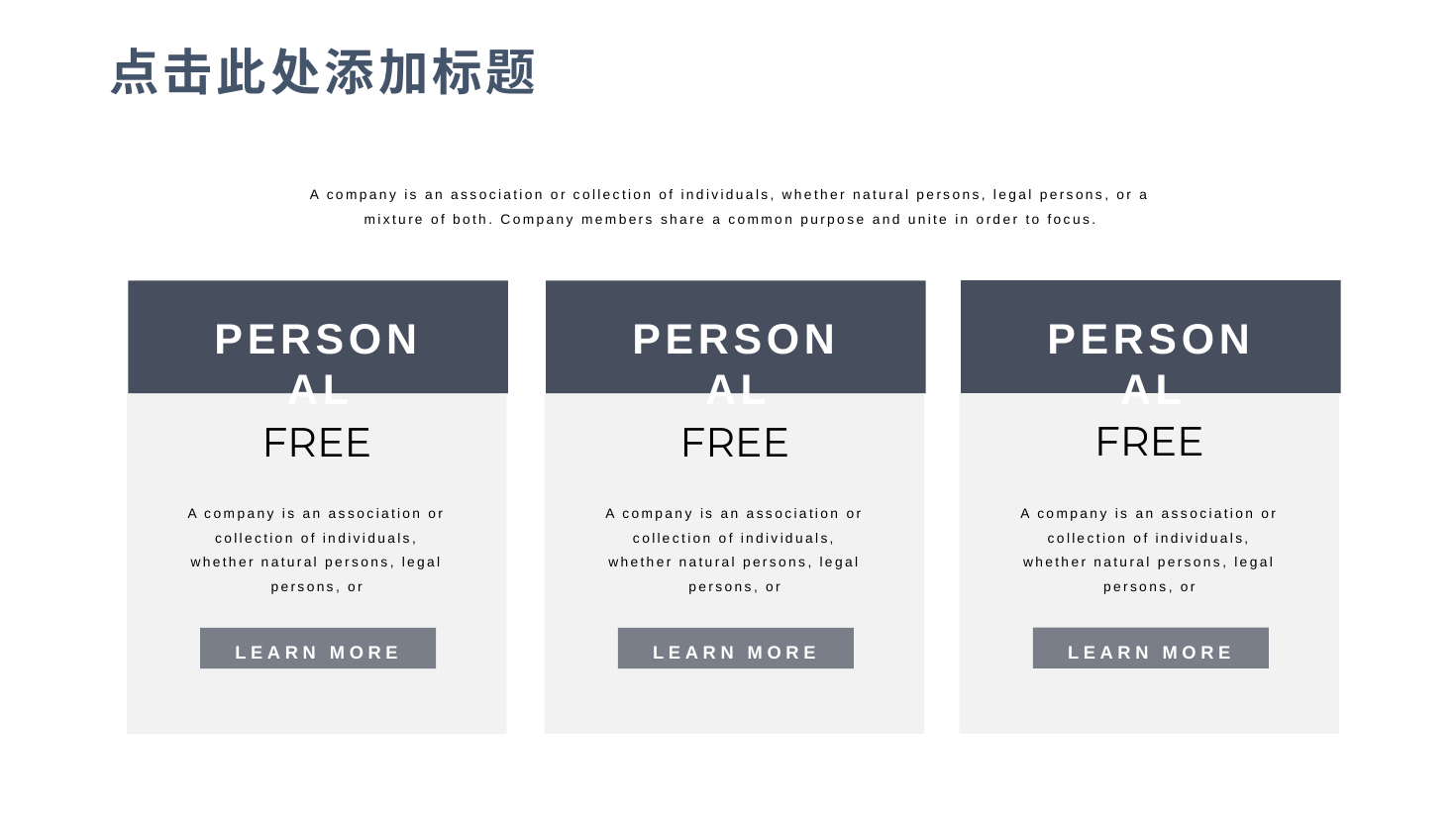

点击此处添加标题
A company is an association or collection of individuals, whether natural persons, legal persons, or a mixture of both. Company members share a common purpose and unite in order to focus.

PERSONAL

PERSONAL

PERSONAL

FREE
A company is an association or collection of individuals, whether natural persons, legal persons, or

LEARN MORE
FREE
A company is an association or collection of individuals, whether natural persons, legal persons, or

LEARN MORE
FREE
A company is an association or collection of individuals, whether natural persons, legal persons, or

LEARN MORE